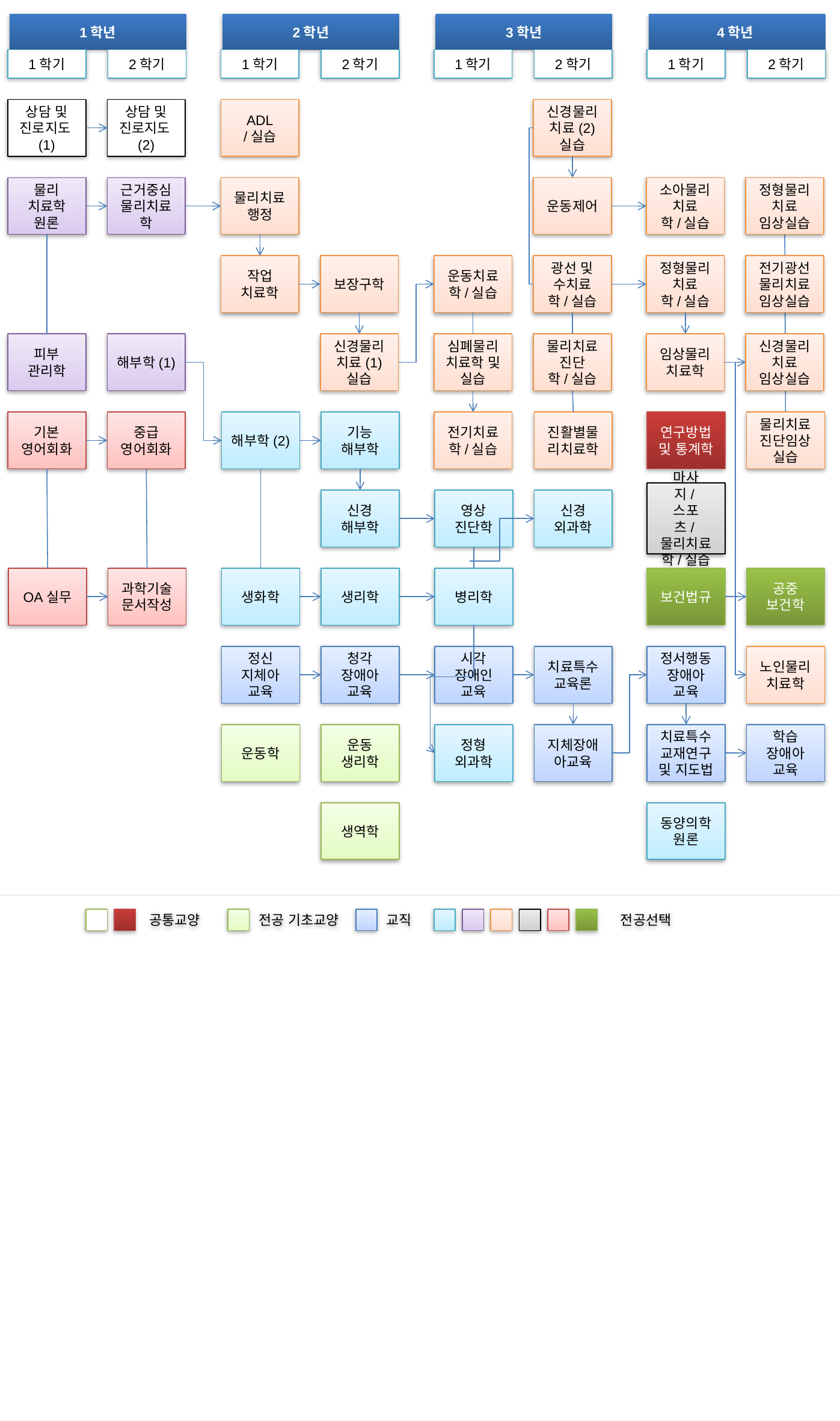

1학년
2학년
3학년
4학년
1학기
2학기
1학기
2학기
1학기
2학기
1학기
2학기
상담 및 진로지도(1)
상담 및 진로지도(2)
ADL
/실습
신경물리치료(2)
실습
물리
치료학
원론
근거중심
물리치료학
물리치료행정
운동제어
소아물리
치료학/실습
정형물리치료
임상실습
작업
치료학
보장구학
운동치료학/실습
광선 및 수치료학/실습
정형물리치료학/실습
전기광선물리치료임상실습
피부
관리학
해부학(1)
신경물리
치료(1)
실습
심폐물리치료학 및 실습
물리치료진단학/실습
임상물리치료학
신경물리치료 임상실습
기본
영어회화
중급
영어회화
해부학(2)
기능
해부학
전기치료학/실습
진활별물리치료학
연구방법 및 통계학
물리치료진단임상실습
마사지/스포츠/물리치료학/실습
신경
해부학
영상
진단학
신경
외과학
OA실무
과학기술문서작성
생화학
생리학
병리학
보건법규
공중
보건학
정신
지체아
교육
청각
장애아
교육
시각
장애인
교육
치료특수교육론
정서행동장애아
교육
노인물리치료학
운동학
운동
생리학
정형
외과학
지체장애아교육
치료특수교재연구 및 지도법
학습
장애아
교육
생역학
동양의학
원론

공통교양

전공 기초교양

교직

전공선택